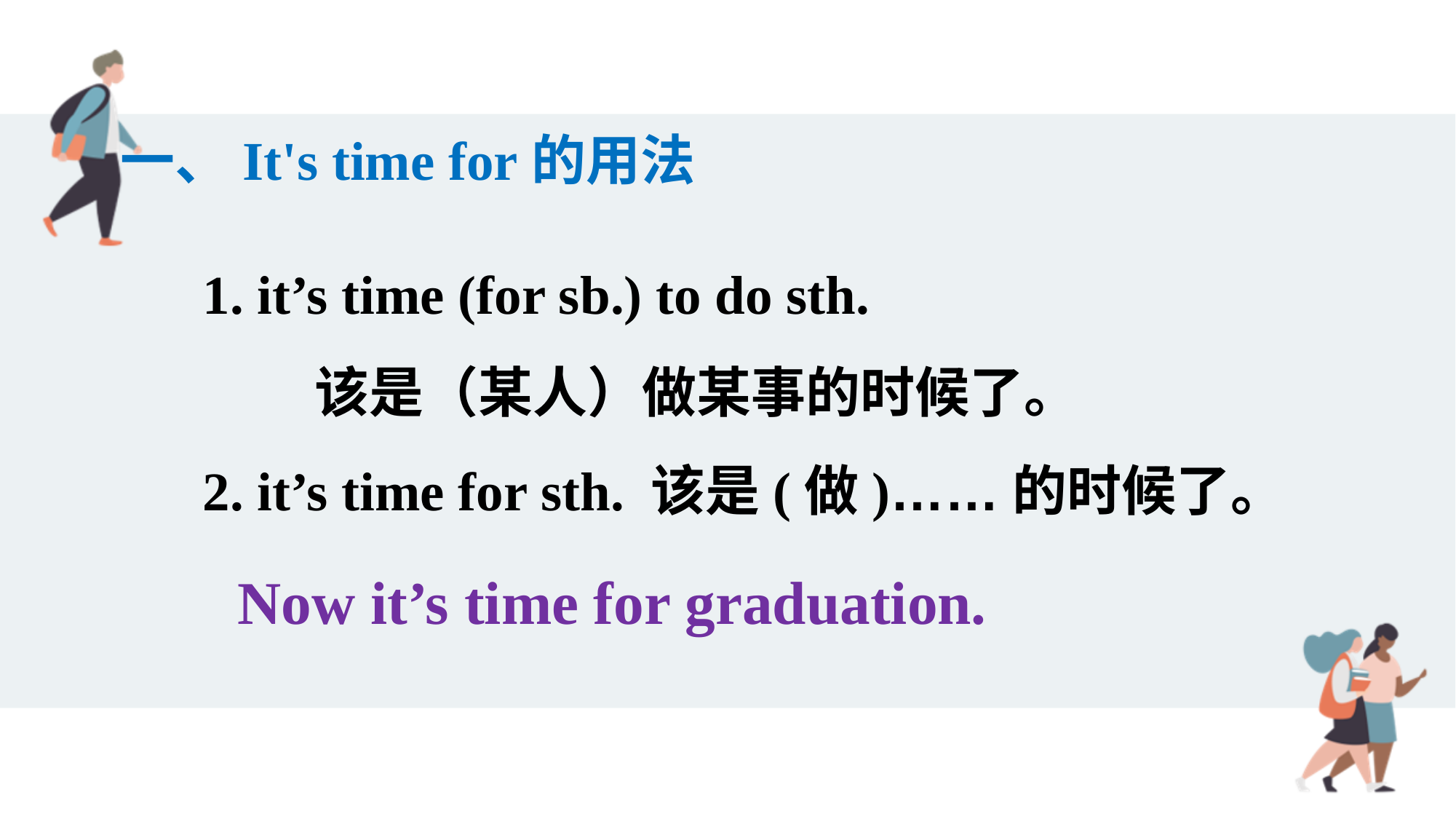

一、It's time for的用法
1. it’s time (for sb.) to do sth.
        该是（某人）做某事的时候了。
2. it’s time for sth. 该是(做)……的时候了。
Now it’s time for graduation.